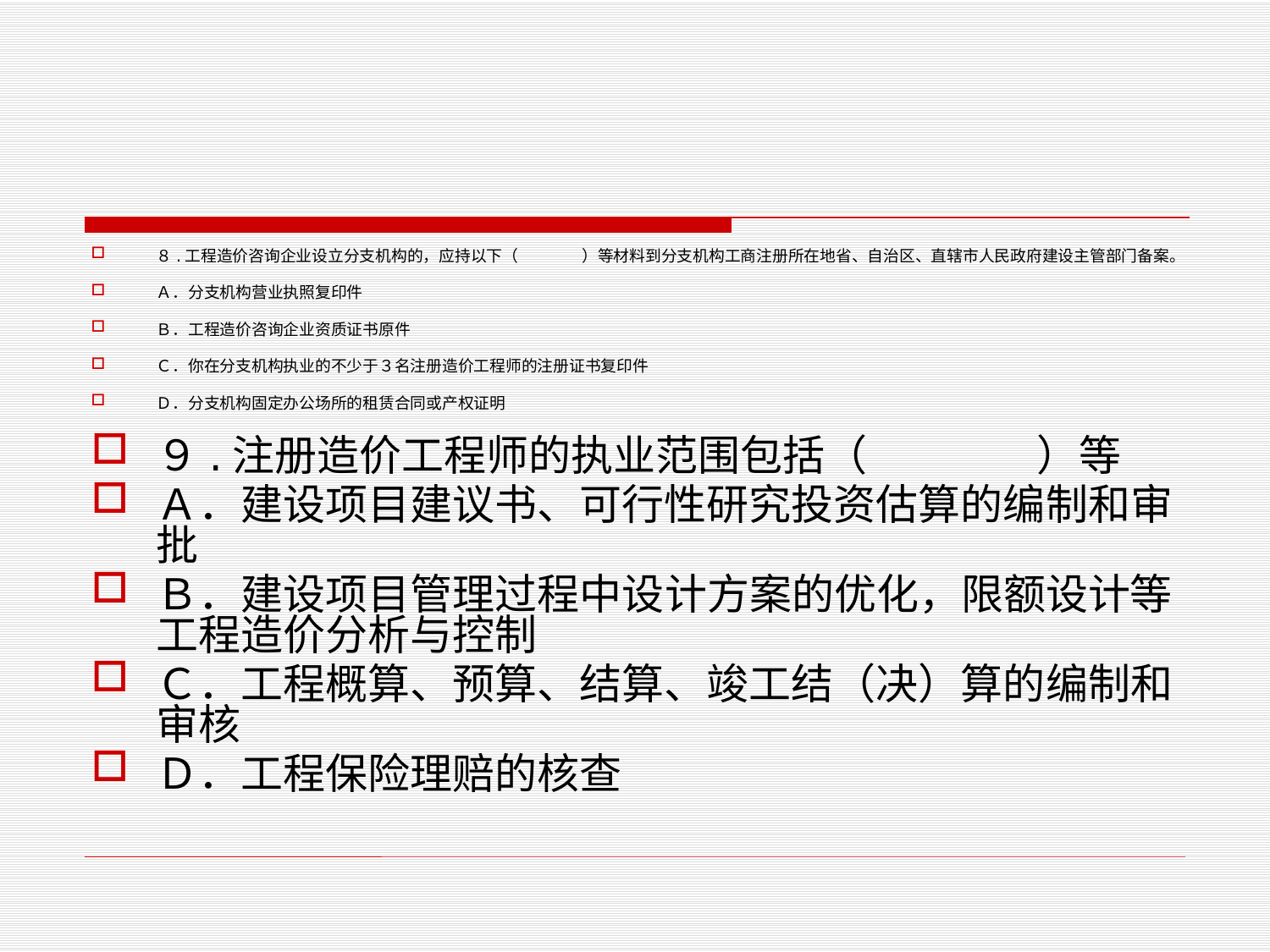

#
８.工程造价咨询企业设立分支机构的，应持以下（　　　　）等材料到分支机构工商注册所在地省、自治区、直辖市人民政府建设主管部门备案。

Ａ．分支机构营业执照复印件

Ｂ．工程造价咨询企业资质证书原件

Ｃ．你在分支机构执业的不少于３名注册造价工程师的注册证书复印件

Ｄ．分支机构固定办公场所的租赁合同或产权证明

９.注册造价工程师的执业范围包括（　　　　）等
Ａ．建设项目建议书、可行性研究投资估算的编制和审批
Ｂ．建设项目管理过程中设计方案的优化，限额设计等工程造价分析与控制
Ｃ．工程概算、预算、结算、竣工结（决）算的编制和审核
Ｄ．工程保险理赔的核查